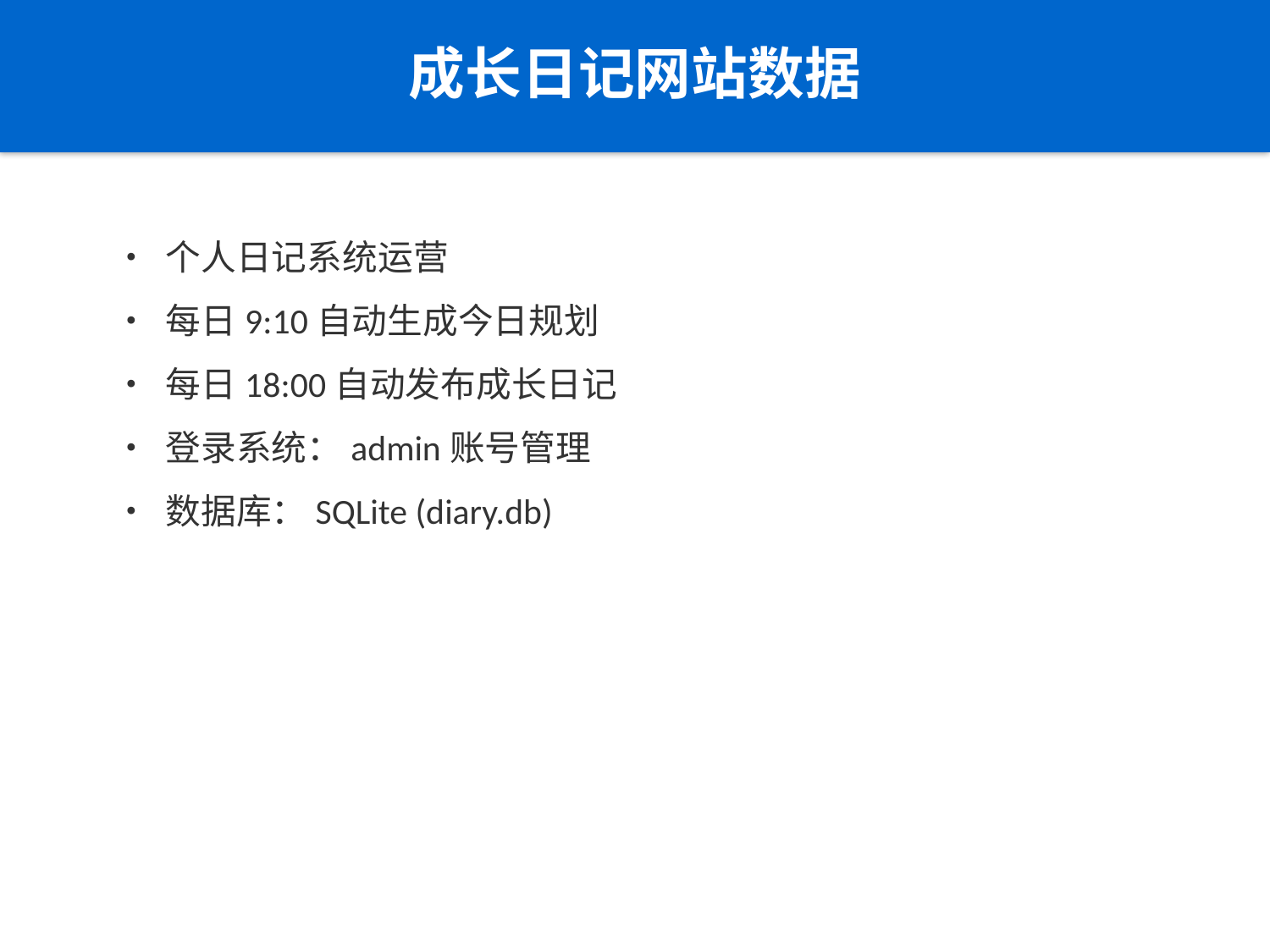

成长日记网站数据
• 个人日记系统运营
• 每日9:10自动生成今日规划
• 每日18:00自动发布成长日记
• 登录系统：admin账号管理
• 数据库：SQLite (diary.db)